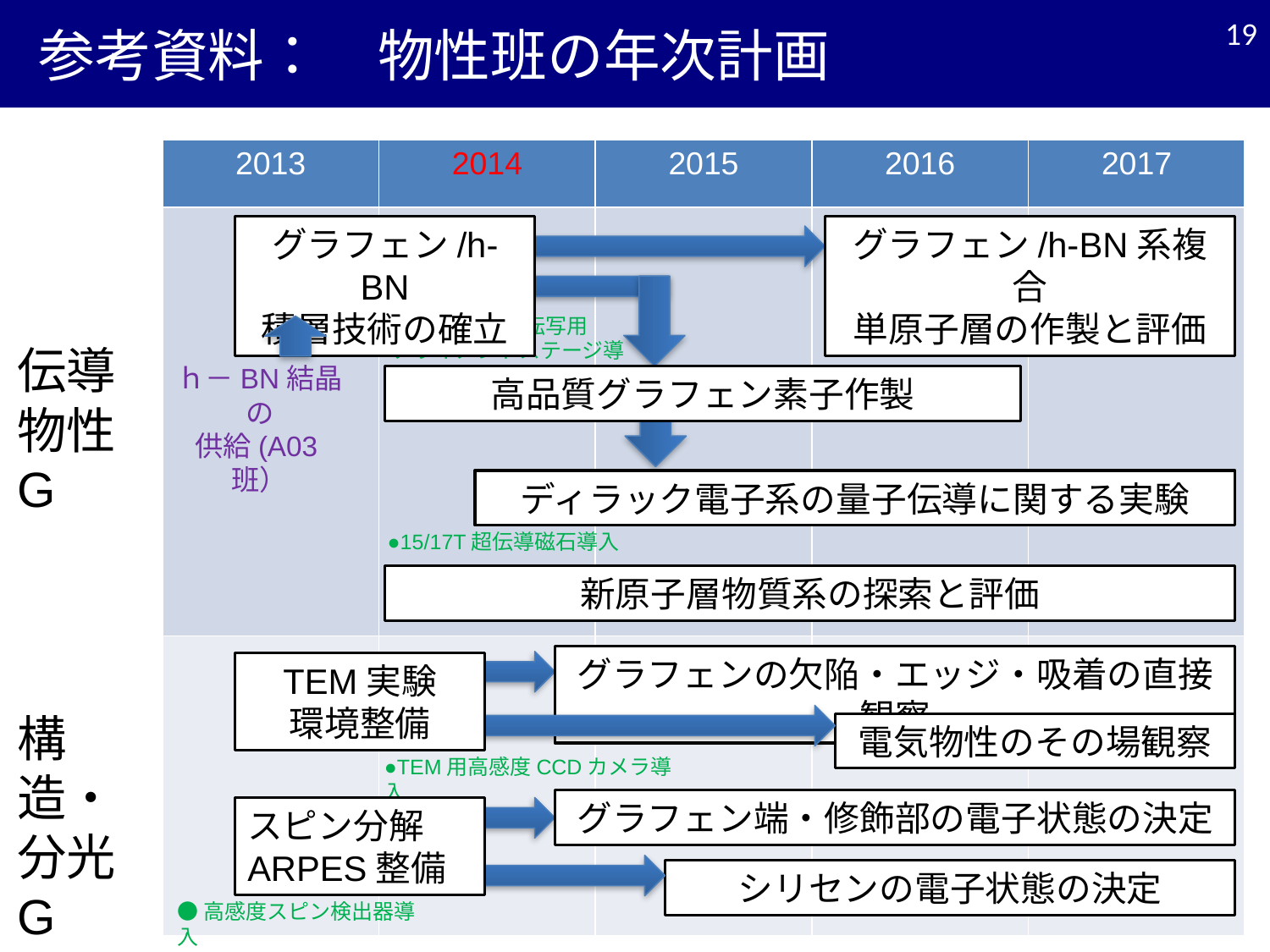

19
 参考資料：　物性班の年次計画
| 2013 | 2014 | 2015 | 2016 | 2017 |
| --- | --- | --- | --- | --- |
|  |  |  |  |  |
|  |  |  |  |  |
グラフェン/h-BN
積層技術の確立
グラフェン/h-BN系複合
単原子層の作製と評価

●グラフェン転写用
アライメントステージ導入
伝導
物性G
ｈ－BN結晶の
供給(A03班）
高品質グラフェン素子作製

ディラック電子系の量子伝導に関する実験
●15/17T超伝導磁石導入
新原子層物質系の探索と評価
グラフェンの欠陥・エッジ・吸着の直接観察

TEM実験
環境整備
構造・分光G

電気物性のその場観察
●TEM用高感度CCDカメラ導入
グラフェン端・修飾部の電子状態の決定
スピン分解
ARPES整備

シリセンの電子状態の決定
●高感度スピン検出器導入